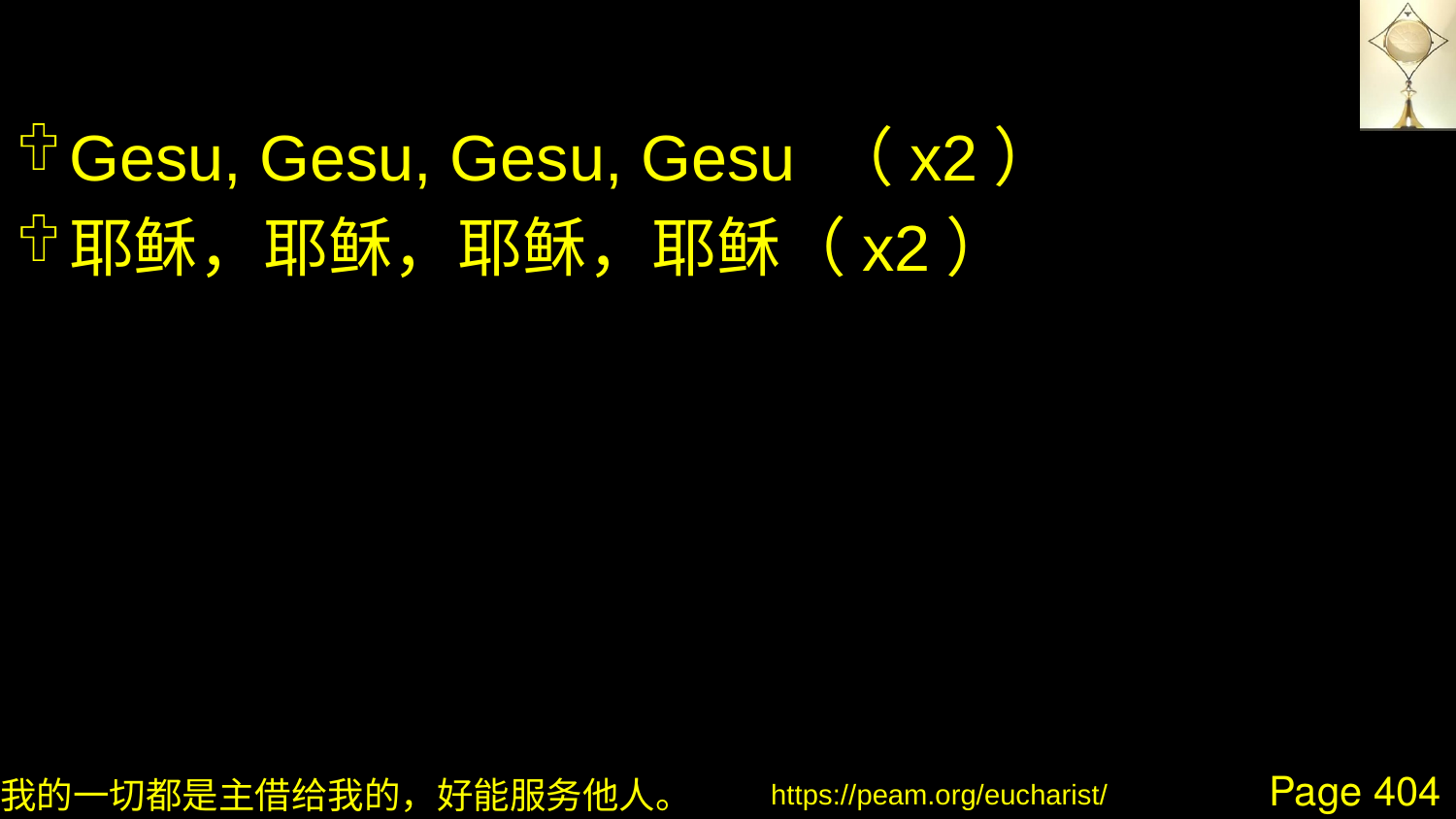

#
Gesu, Gesu, Gesu, Gesu （x2）
耶稣，耶稣，耶稣，耶稣（x2）